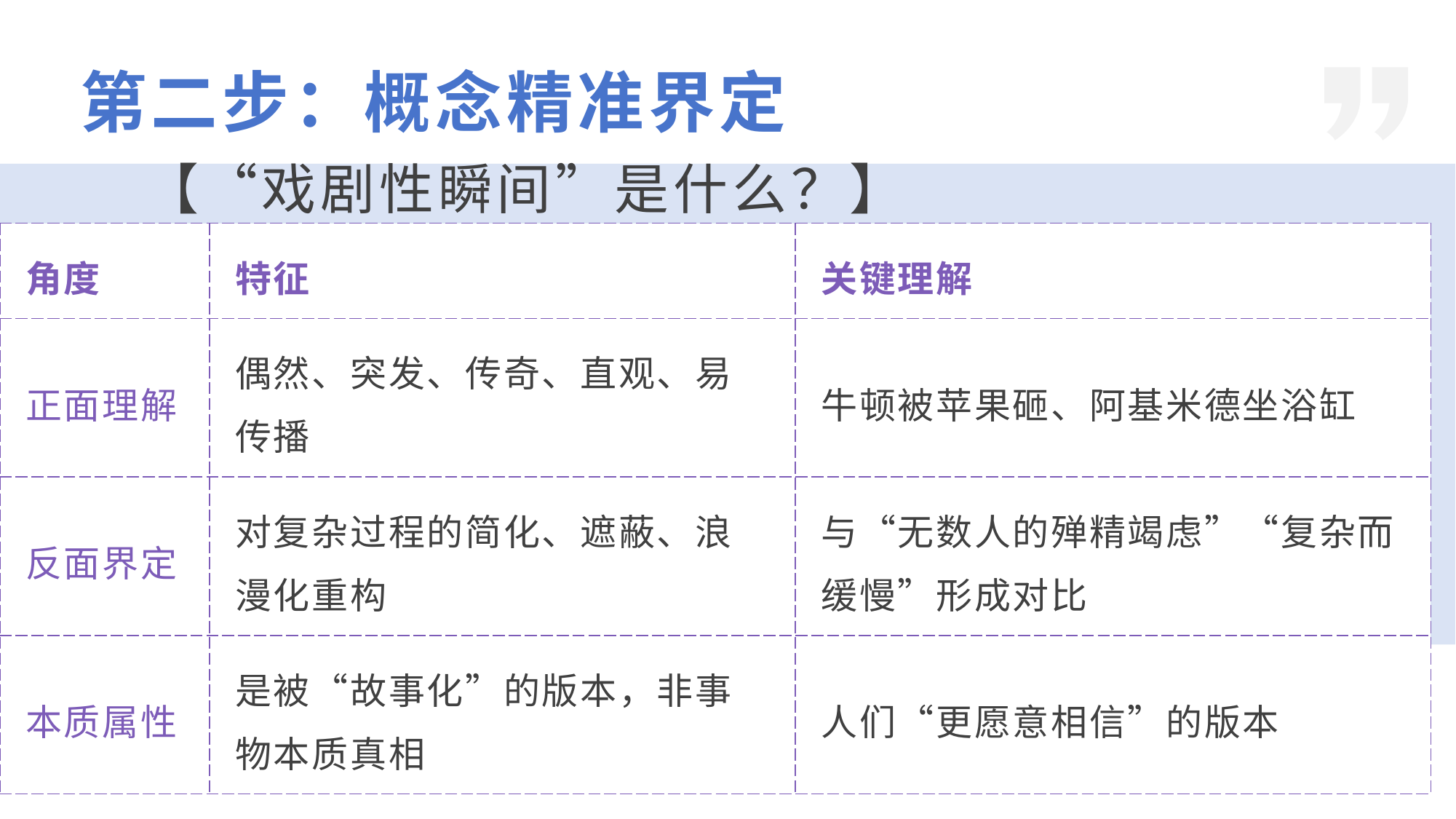

第二步：概念精准界定

【“戏剧性瞬间”是什么？】

| 角度 | 特征 | 关键理解 |
| --- | --- | --- |
| 正面理解 | 偶然、突发、传奇、直观、易传播 | 牛顿被苹果砸、阿基米德坐浴缸 |
| 反面界定 | 对复杂过程的简化、遮蔽、浪漫化重构 | 与“无数人的殚精竭虑”“复杂而缓慢”形成对比 |
| 本质属性 | 是被“故事化”的版本，非事物本质真相 | 人们“更愿意相信”的版本 |